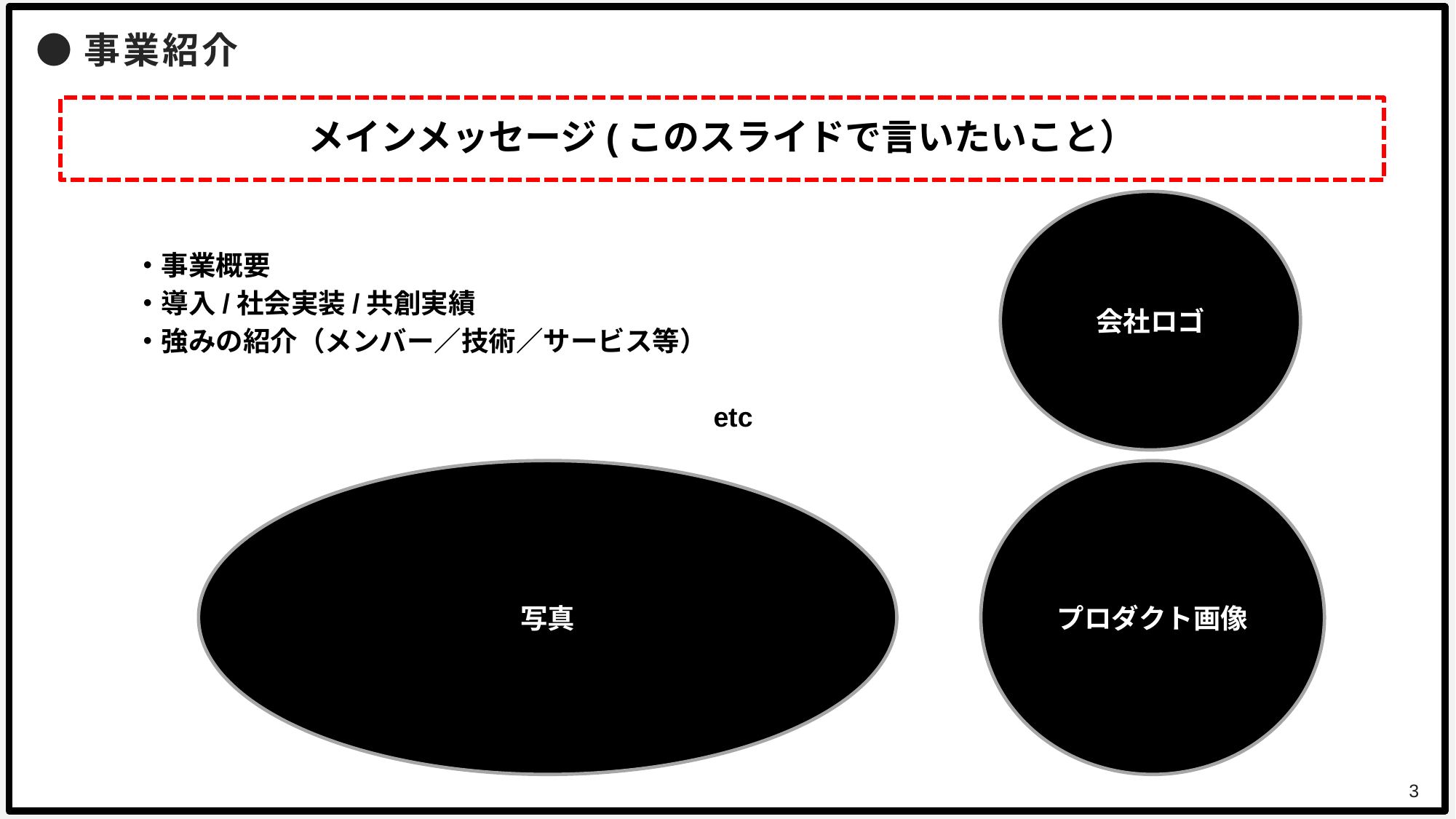

●事業紹介
メインメッセージ(このスライドで言いたいこと）
・事業概要
・導入/社会実装/共創実績
・強みの紹介（メンバー／技術／サービス等）

　　　　　　　　　　　　　　　　　　　　　etc
会社ロゴ
写真
プロダクト画像
3